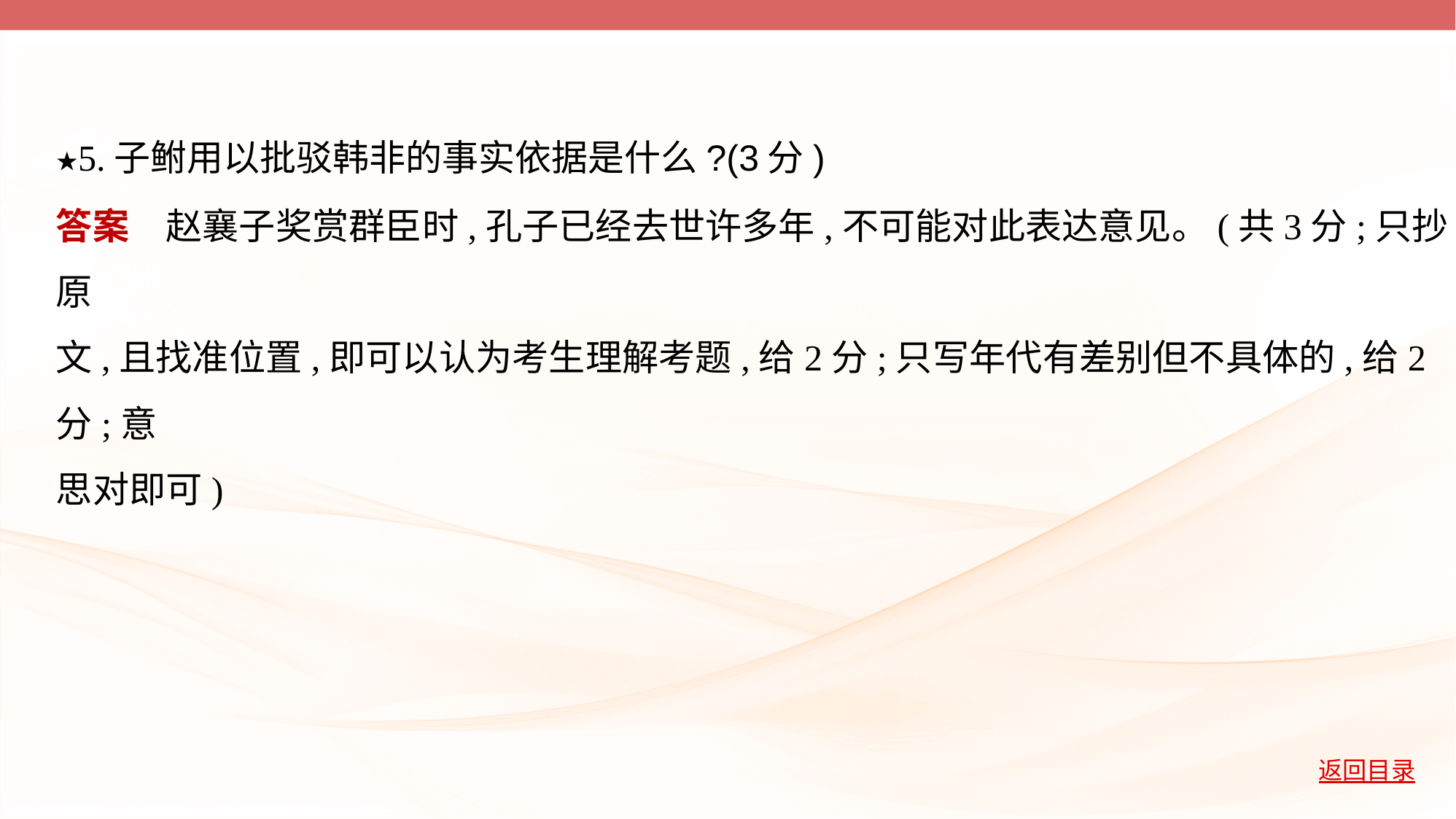

★5.子鲋用以批驳韩非的事实依据是什么?(3分)
答案　赵襄子奖赏群臣时,孔子已经去世许多年,不可能对此表达意见。(共3分;只抄原
文,且找准位置,即可以认为考生理解考题,给2分;只写年代有差别但不具体的,给2分;意
思对即可)